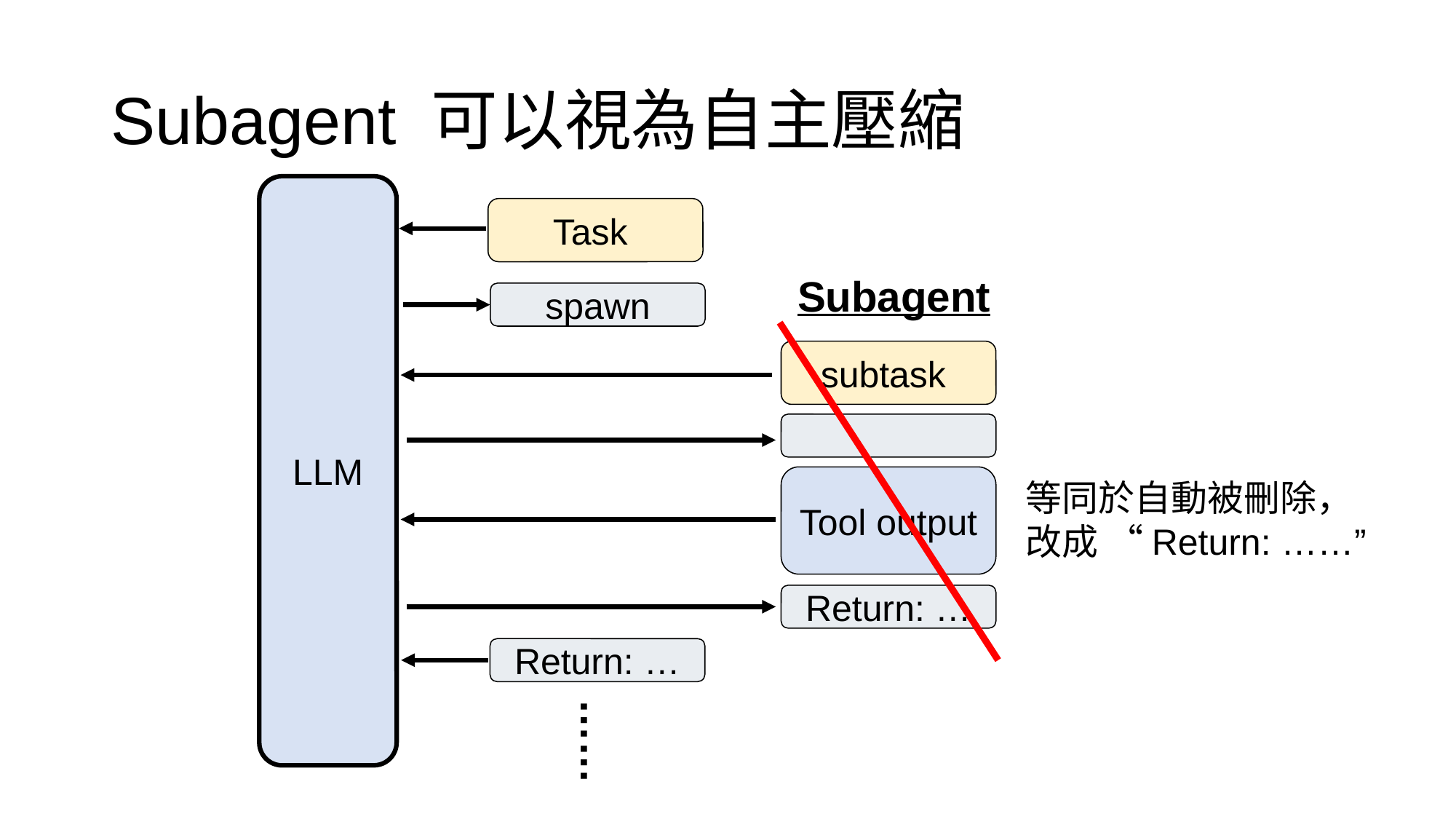

# Subagent 可以視為自主壓縮
LLM
Task
Subagent
spawn
subtask

Tool output
等同於自動被刪除，
改成 “Return: ……”
Return: …
Return: …
……